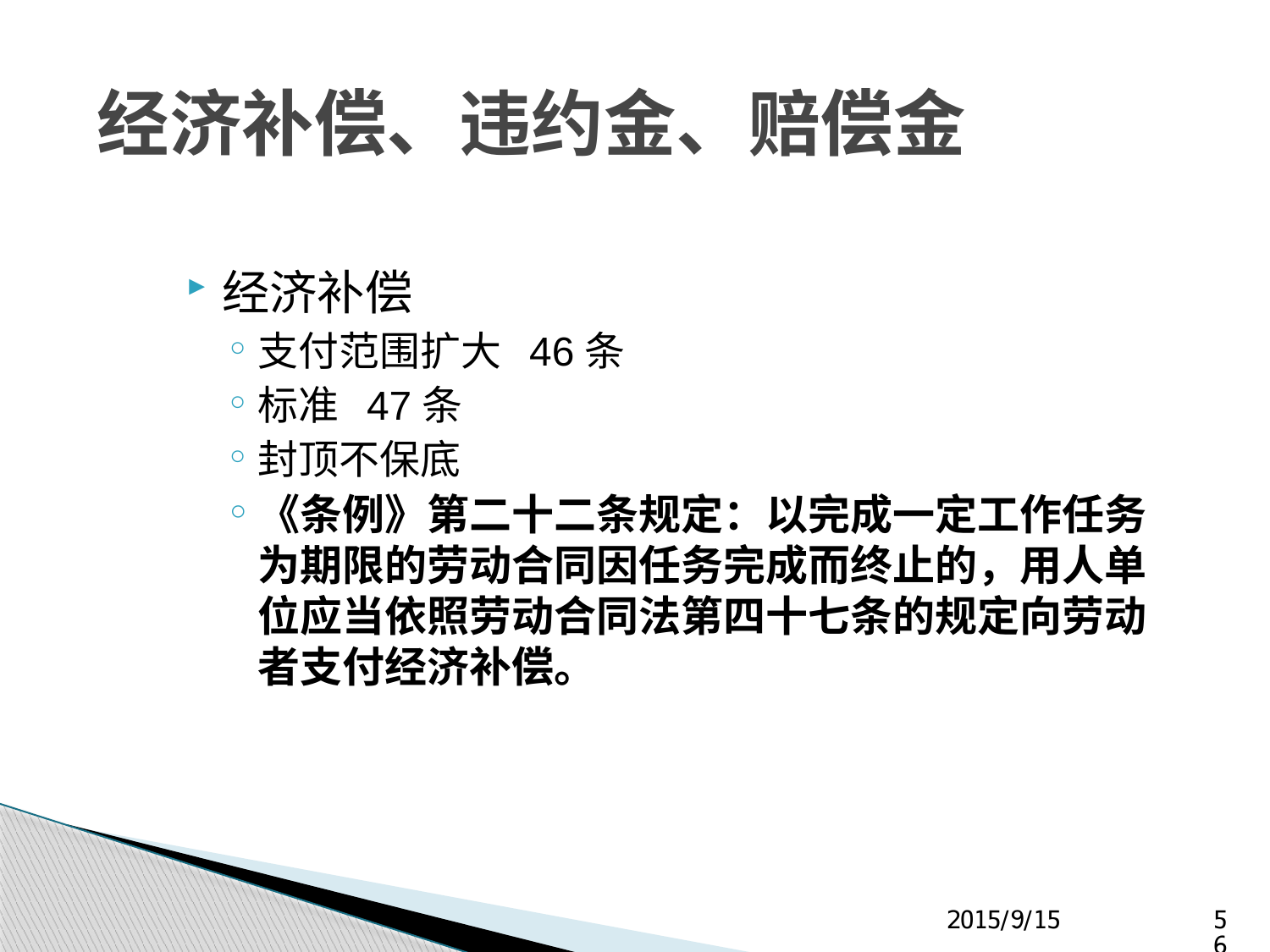

# 经济补偿、违约金、赔偿金
经济补偿
支付范围扩大  46条
标准  47条
封顶不保底
《条例》第二十二条规定：以完成一定工作任务为期限的劳动合同因任务完成而终止的，用人单位应当依照劳动合同法第四十七条的规定向劳动者支付经济补偿。
2015/9/15
56